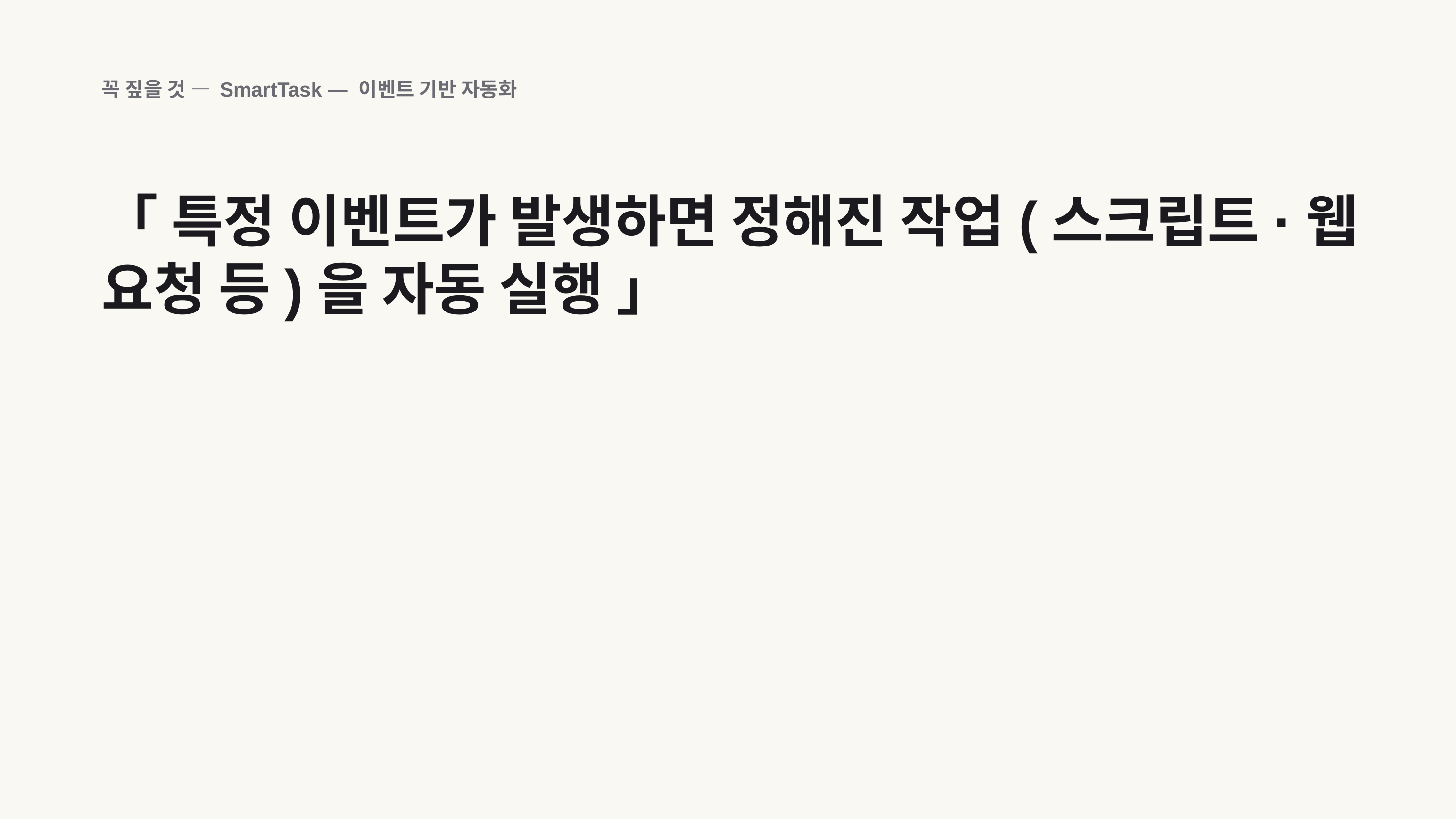

꼭 짚을 것 — SmartTask — 이벤트 기반 자동화
「 특정 이벤트가 발생하면 정해진 작업(스크립트·웹 요청 등)을 자동 실행 」